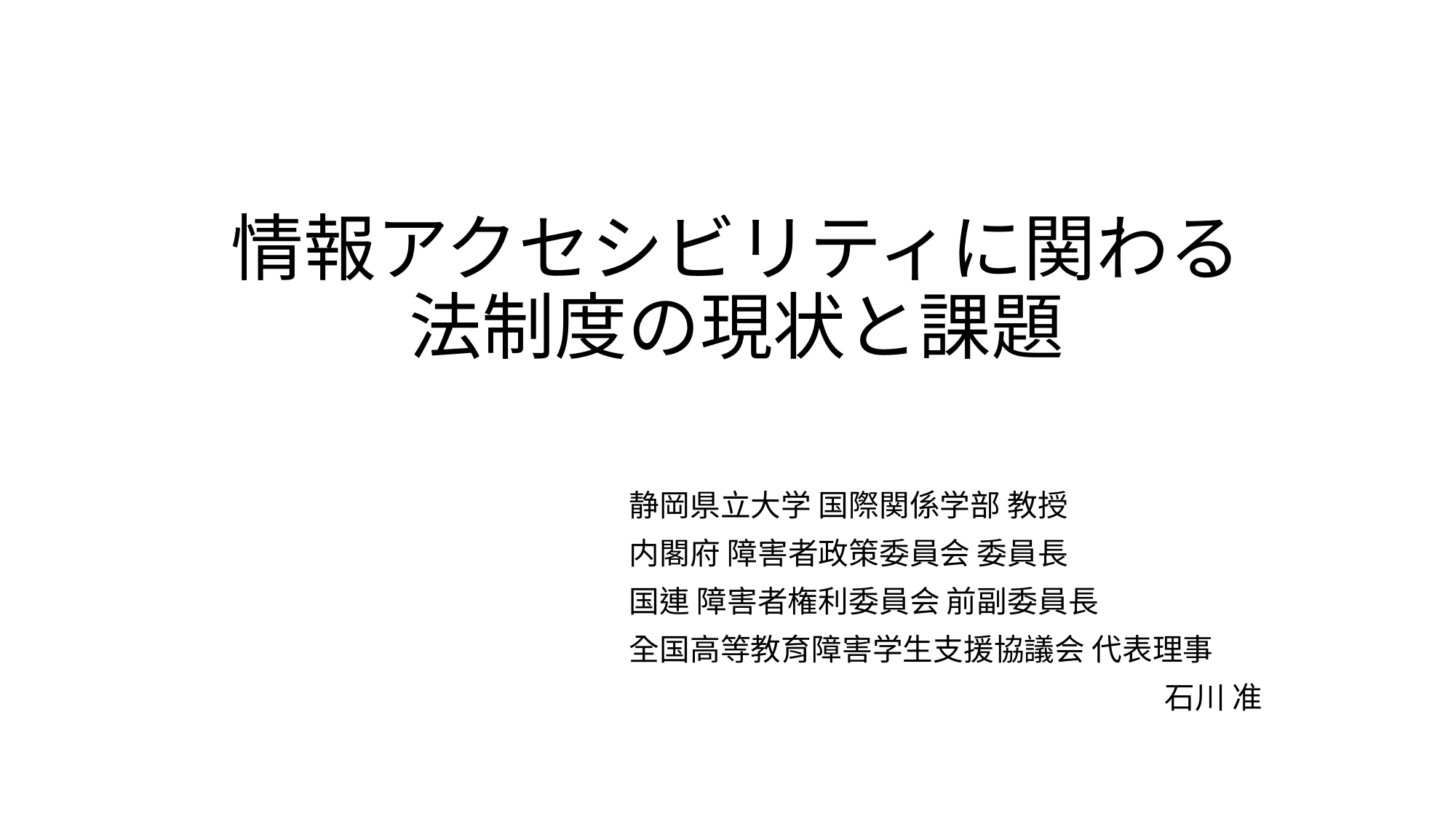

# 情報アクセシビリティに関わる法制度の現状と課題

				静岡県立大学 国際関係学部 教授
				内閣府 障害者政策委員会 委員長
				国連 障害者権利委員会 前副委員長
				全国高等教育障害学生支援協議会 代表理事
			石川 准